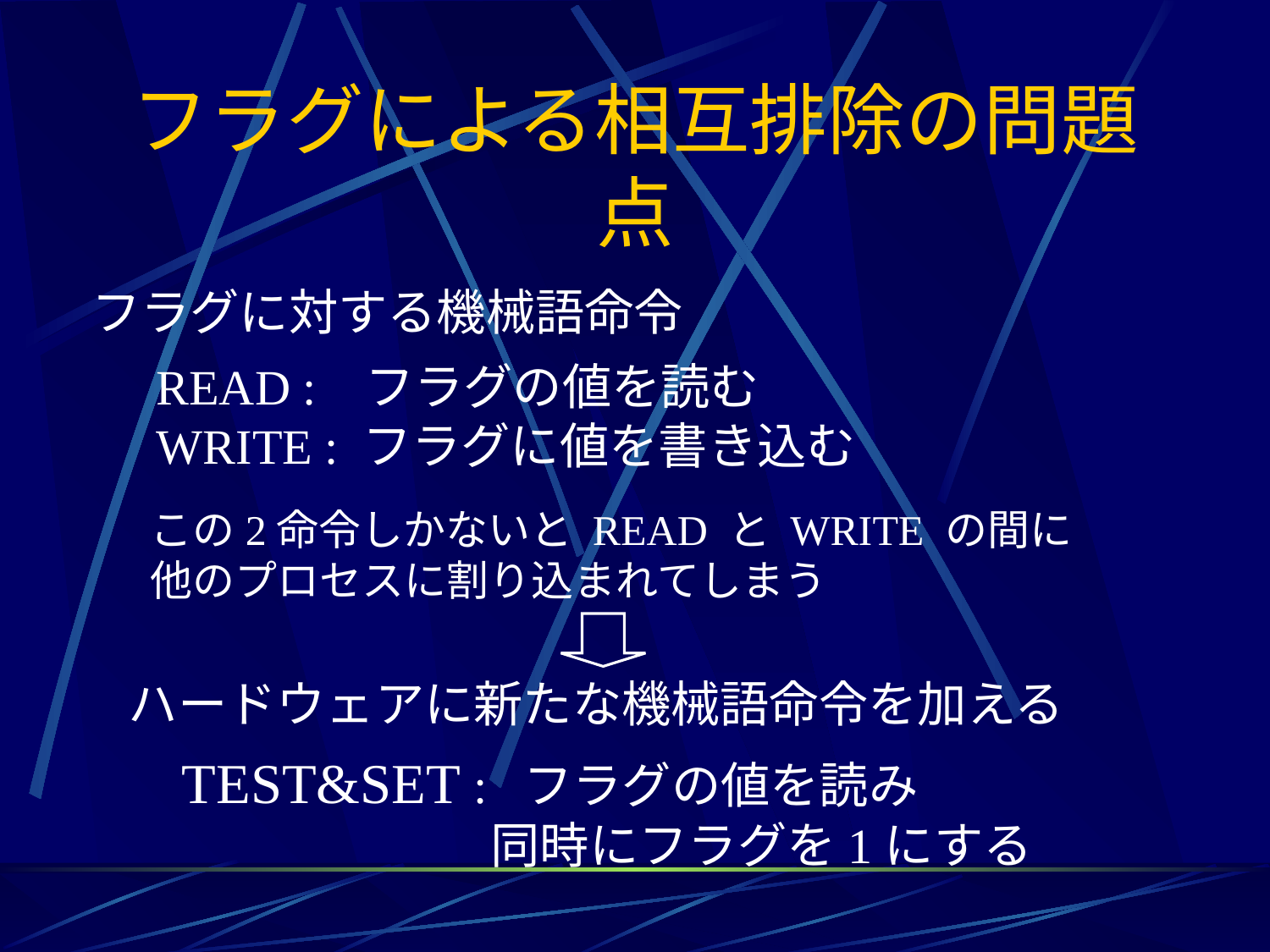

# フラグによる相互排除の問題点
フラグに対する機械語命令
READ :   フラグの値を読む
WRITE : フラグに値を書き込む
この2命令しかないと READ と WRITE の間に
他のプロセスに割り込まれてしまう

ハードウェアに新たな機械語命令を加える
TEST&SET :  フラグの値を読み
                           同時にフラグを1にする